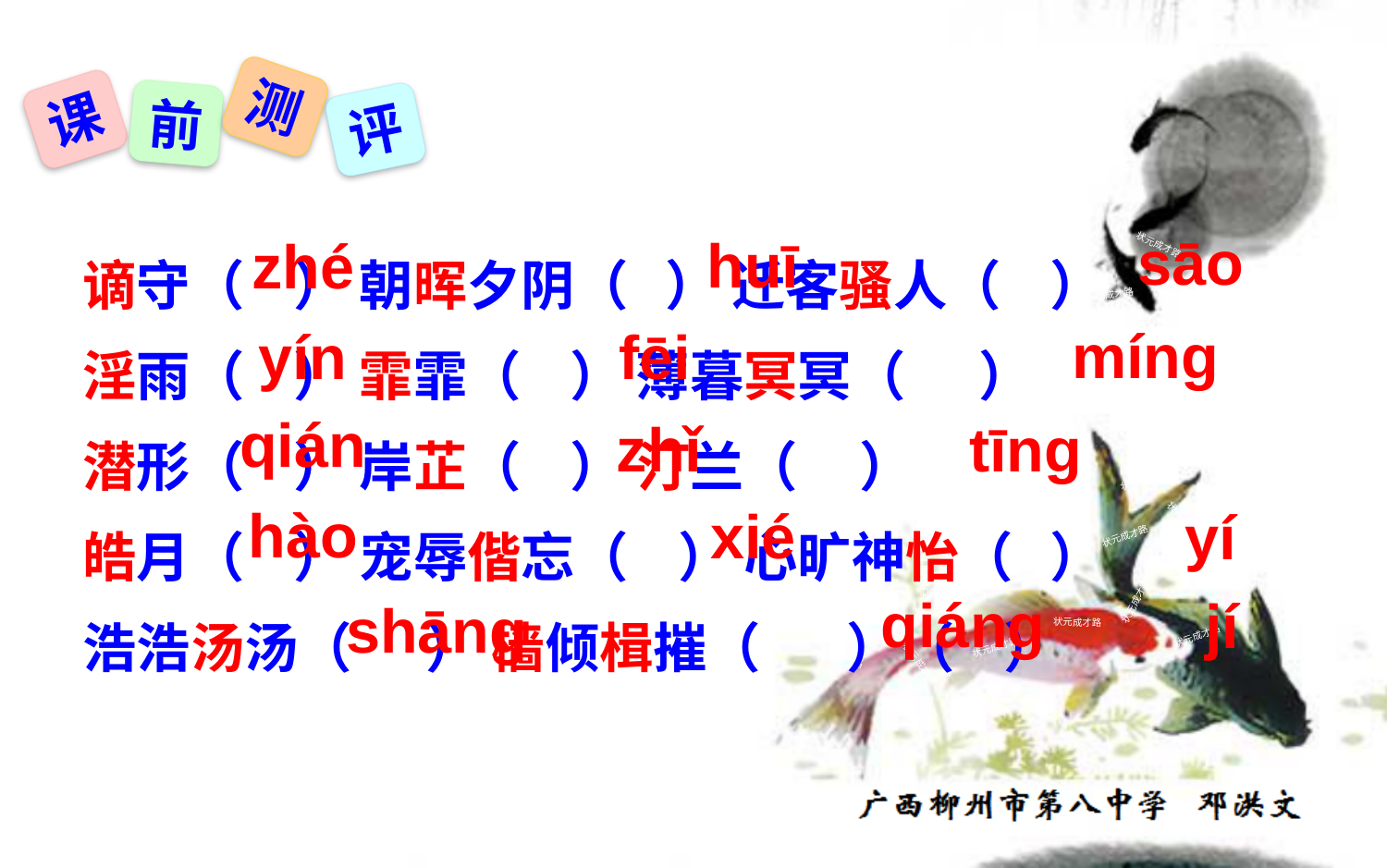

测
课
前
评
sāo
状元成才路
状元成才路
谪守（    ） 朝晖夕阴（   ） 迁客骚人（    ）
淫雨（    ） 霏霏（    ） 薄暮冥冥（      ）
潜形（    ） 岸芷（    ） 汀兰（     ）
皓月（    ） 宠辱偕忘（    ） 心旷神怡（   ）
浩浩汤汤（      ） 樯倾楫摧（       ）（    ）
huī
zhé
状元成才路
状元成才路
状元成才路
状元成才路
状元成才路
状元成才路
状元成才路
状元成才路
状元成才路
状元成才路
状元成才路
状元成才路
状元成才路
状元成才路
状元成才路
状元成才路
状元成才路
状元成才路
状元成才路
状元成才路
状元成才路
mínɡ
yín
fēi
状元成才路
状元成才路
状元成才路
状元成才路
状元成才路
状元成才路
状元成才路
状元成才路
状元成才路
状元成才路
状元成才路
状元成才路
状元成才路
状元成才路
状元成才路
状元成才路
状元成才路
状元成才路
状元成才路
状元成才路
状元成才路
状元成才路
qián
zhǐ
tīnɡ
状元成才路
状元成才路
状元成才路
状元成才路
状元成才路
状元成才路
状元成才路
状元成才路
状元成才路
状元成才路
状元成才路
状元成才路
状元成才路
状元成才路
状元成才路
状元成才路
状元成才路
状元成才路
状元成才路
状元成才路
状元成才路
状元成才路
hào
xié
状元成才路
yí
状元成才路
状元成才路
状元成才路
状元成才路
状元成才路
状元成才路
状元成才路
状元成才路
状元成才路
状元成才路
状元成才路
状元成才路
状元成才路
状元成才路
状元成才路
状元成才路
状元成才路
状元成才路
qiánɡ
状元成才路
jí
状元成才路
状元成才路
shānɡ
状元成才路
状元成才路
状元成才路
状元成才路
状元成才路
状元成才路
状元成才路
状元成才路
状元成才路
状元成才路
状元成才路